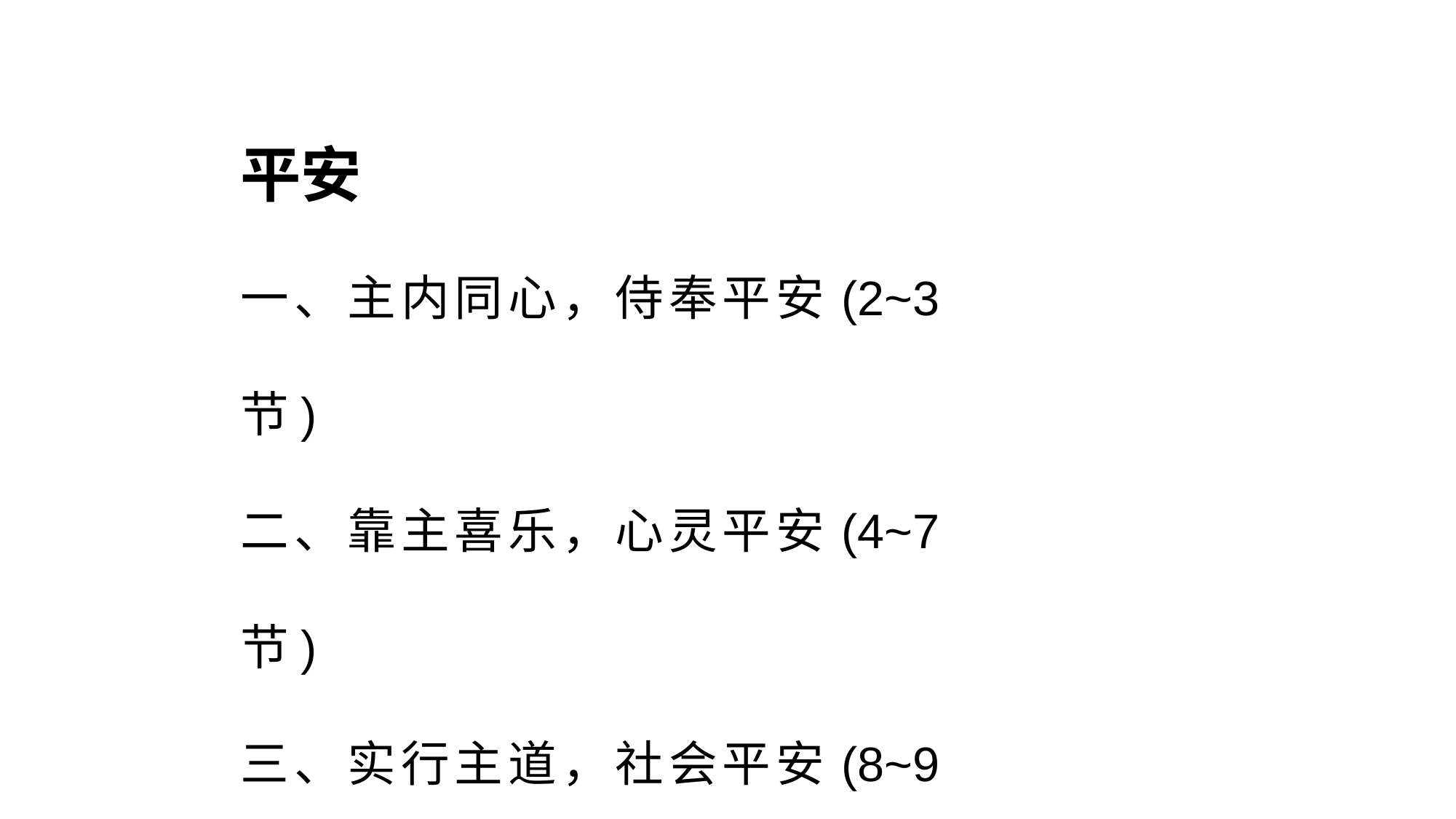

平安
一、主内同心，侍奉平安(2~3节)
二、靠主喜乐，心灵平安(4~7节)
三、实行主道，社会平安(8~9节)